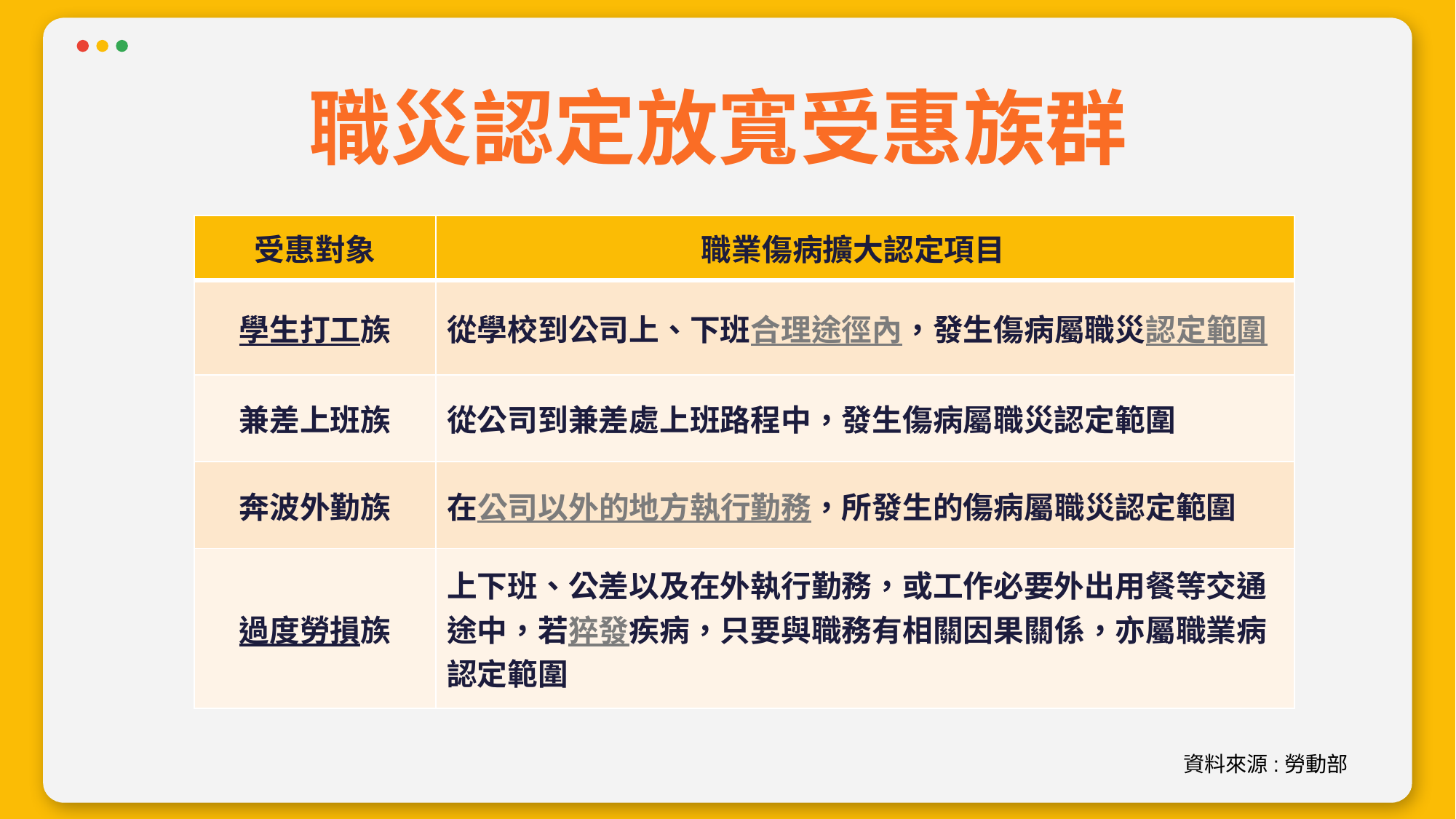

職災認定放寬受惠族群
| 受惠對象 | 職業傷病擴大認定項目 |
| --- | --- |
| 學生打工族 | 從學校到公司上、下班合理途徑內，發生傷病屬職災認定範圍 |
| 兼差上班族 | 從公司到兼差處上班路程中，發生傷病屬職災認定範圍 |
| 奔波外勤族 | 在公司以外的地方執行勤務，所發生的傷病屬職災認定範圍 |
| 過度勞損族 | 上下班、公差以及在外執行勤務，或工作必要外出用餐等交通途中，若猝發疾病，只要與職務有相關因果關係，亦屬職業病認定範圍 |
資料來源:勞動部